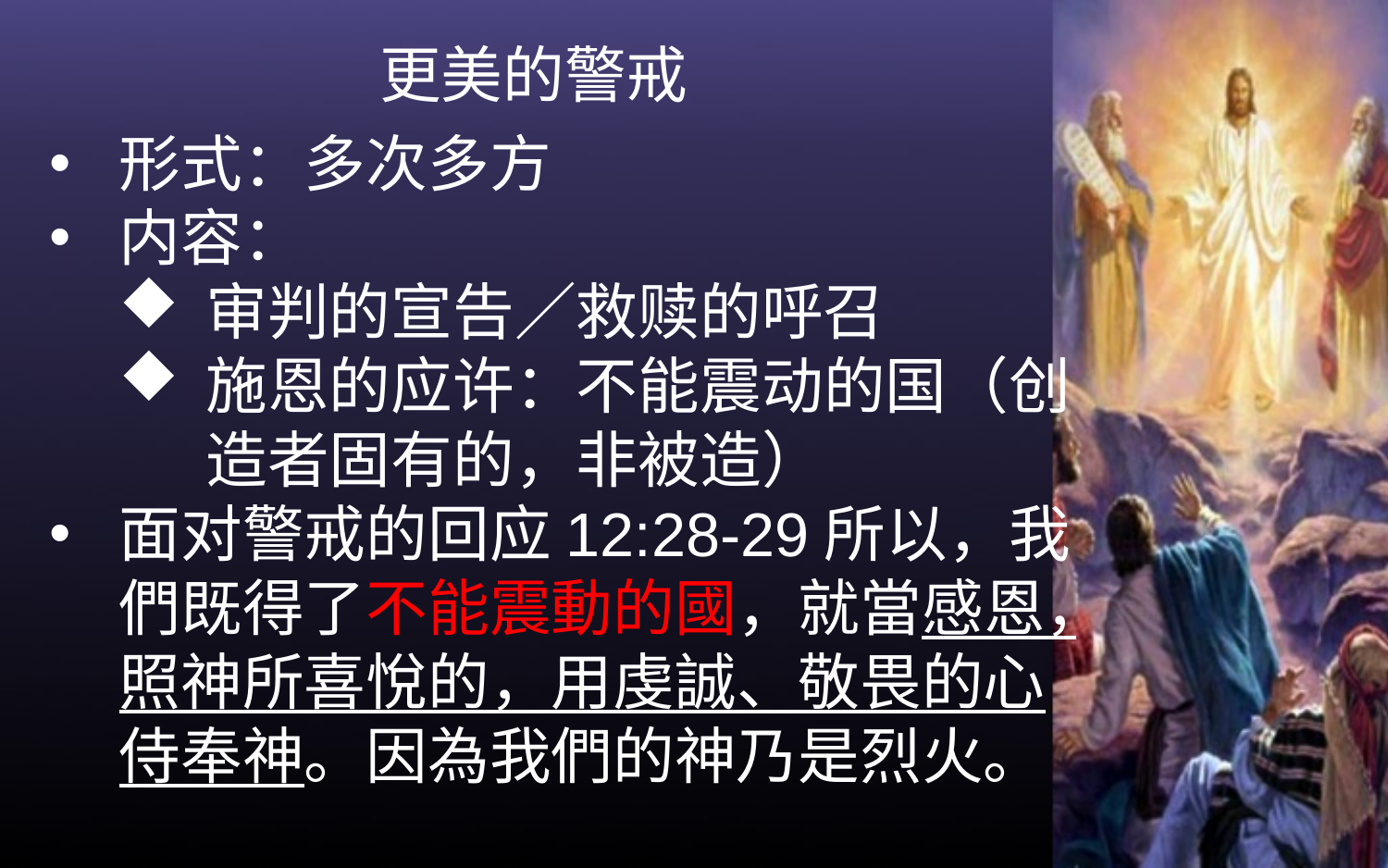

更美的警戒
形式：多次多方
内容：
审判的宣告／救赎的呼召
施恩的应许：不能震动的国（创造者固有的，非被造）
面对警戒的回应12:28-29所以，我們既得了不能震動的國，就當感恩，照神所喜悅的，用虔誠、敬畏的心侍奉神。因為我們的神乃是烈火。